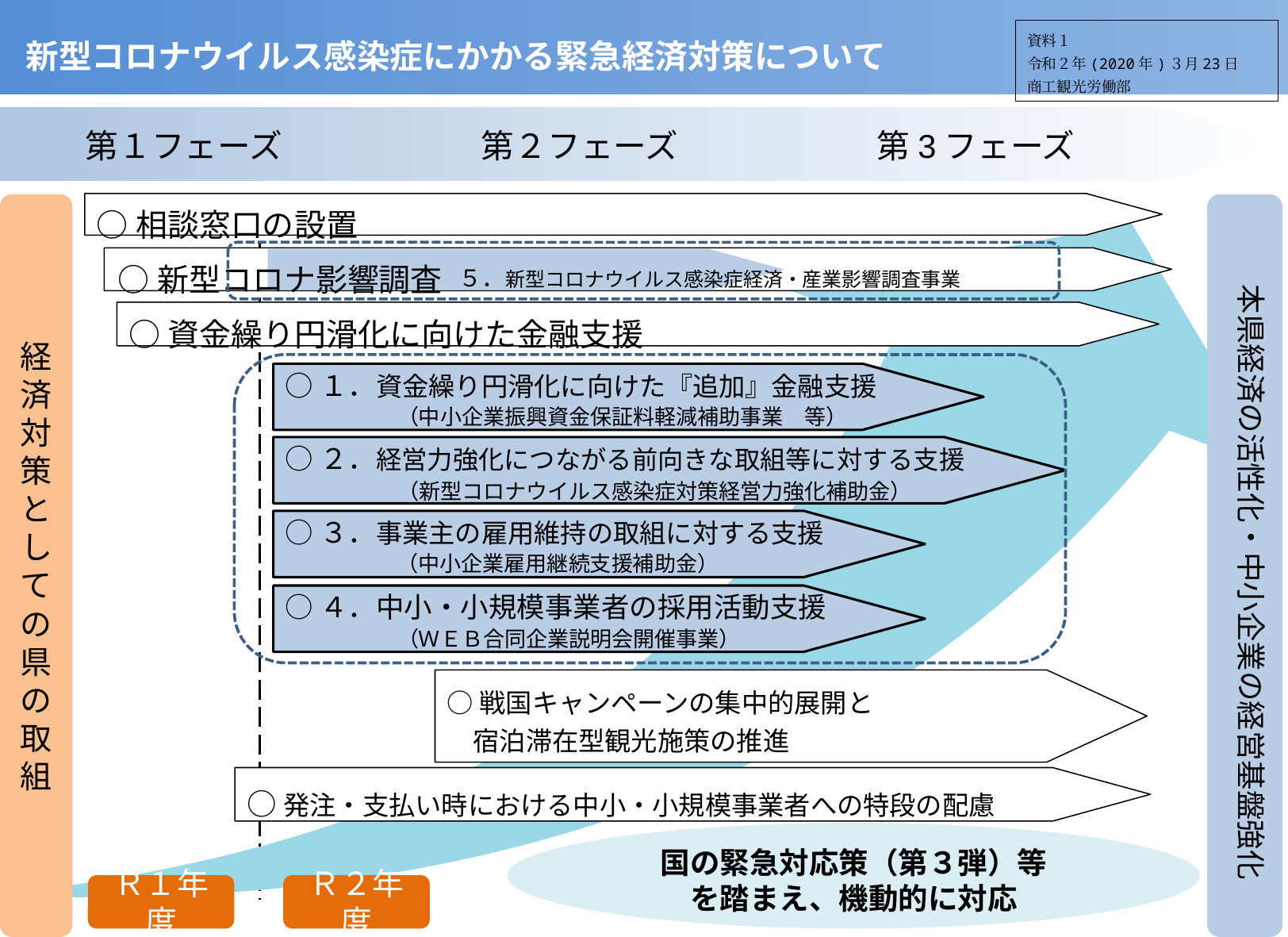

新型コロナウイルス感染症にかかる緊急経済対策について

資料１
令和２年(2020年)３月23日
商工観光労働部

第１フェーズ　　　　　　第２フェーズ　　　　　　第3フェーズ
○相談窓口の設置
経済対策としての県の取組

本県経済の活性化・中小企業の経営基盤強化

○新型コロナ影響調査
５．新型コロナウイルス感染症経済・産業影響調査事業
○資金繰り円滑化に向けた金融支援

○１．資金繰り円滑化に向けた『追加』金融支援

（中小企業振興資金保証料軽減補助事業　等）
○２．経営力強化につながる前向きな取組等に対する支援

（新型コロナウイルス感染症対策経営力強化補助金）
○３．事業主の雇用維持の取組に対する支援

（中小企業雇用継続支援補助金）
○４．中小・小規模事業者の採用活動支援

（ＷＥＢ合同企業説明会開催事業）
○戦国キャンペーンの集中的展開と
　宿泊滞在型観光施策の推進
○発注・支払い時における中小・小規模事業者への特段の配慮
国の緊急対応策（第３弾）等
を踏まえ、機動的に対応
Ｒ１年度
Ｒ２年度